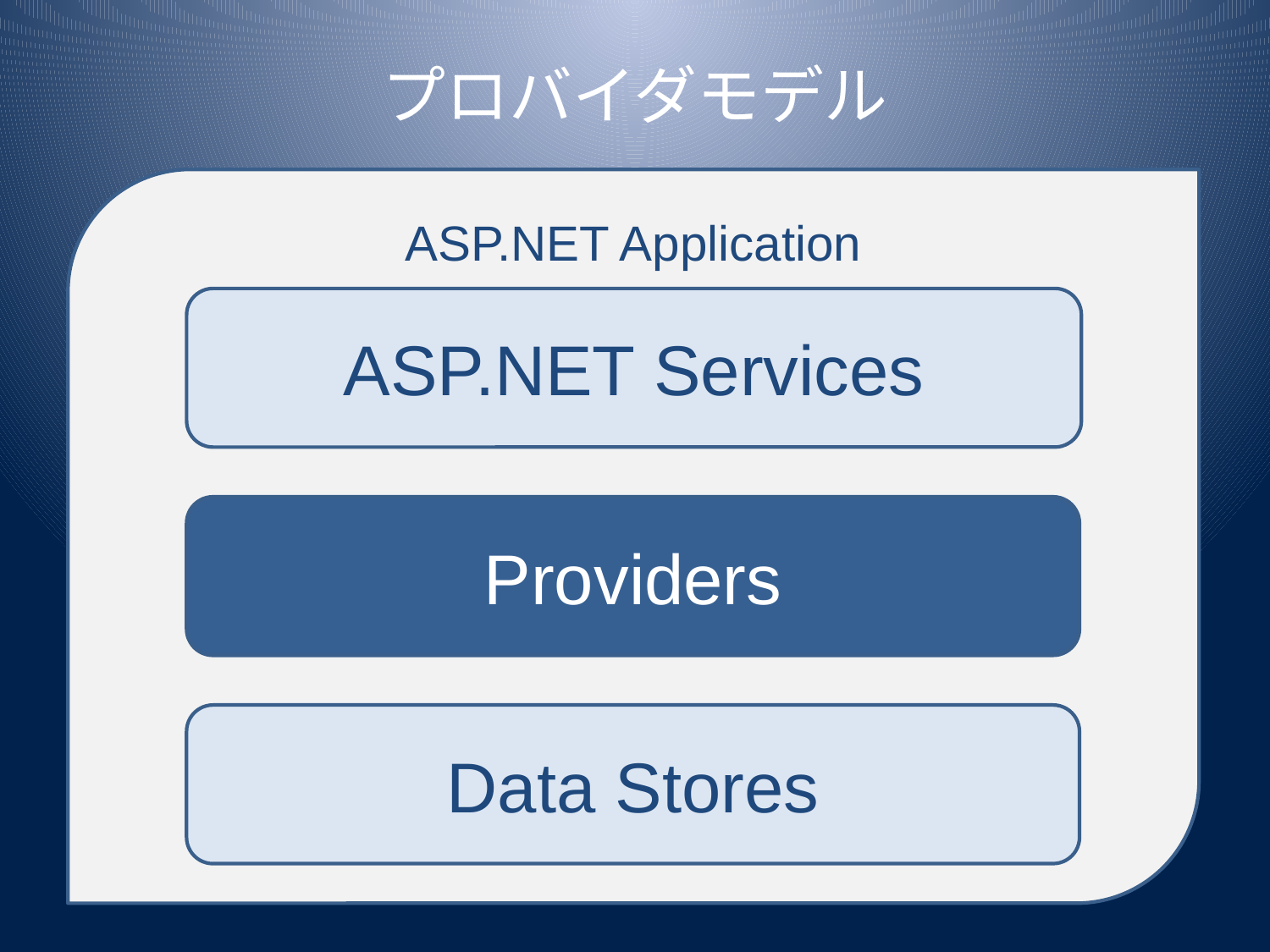

# プロバイダモデル
ASP.NET Application
ASP.NET Services
Providers
Data Stores